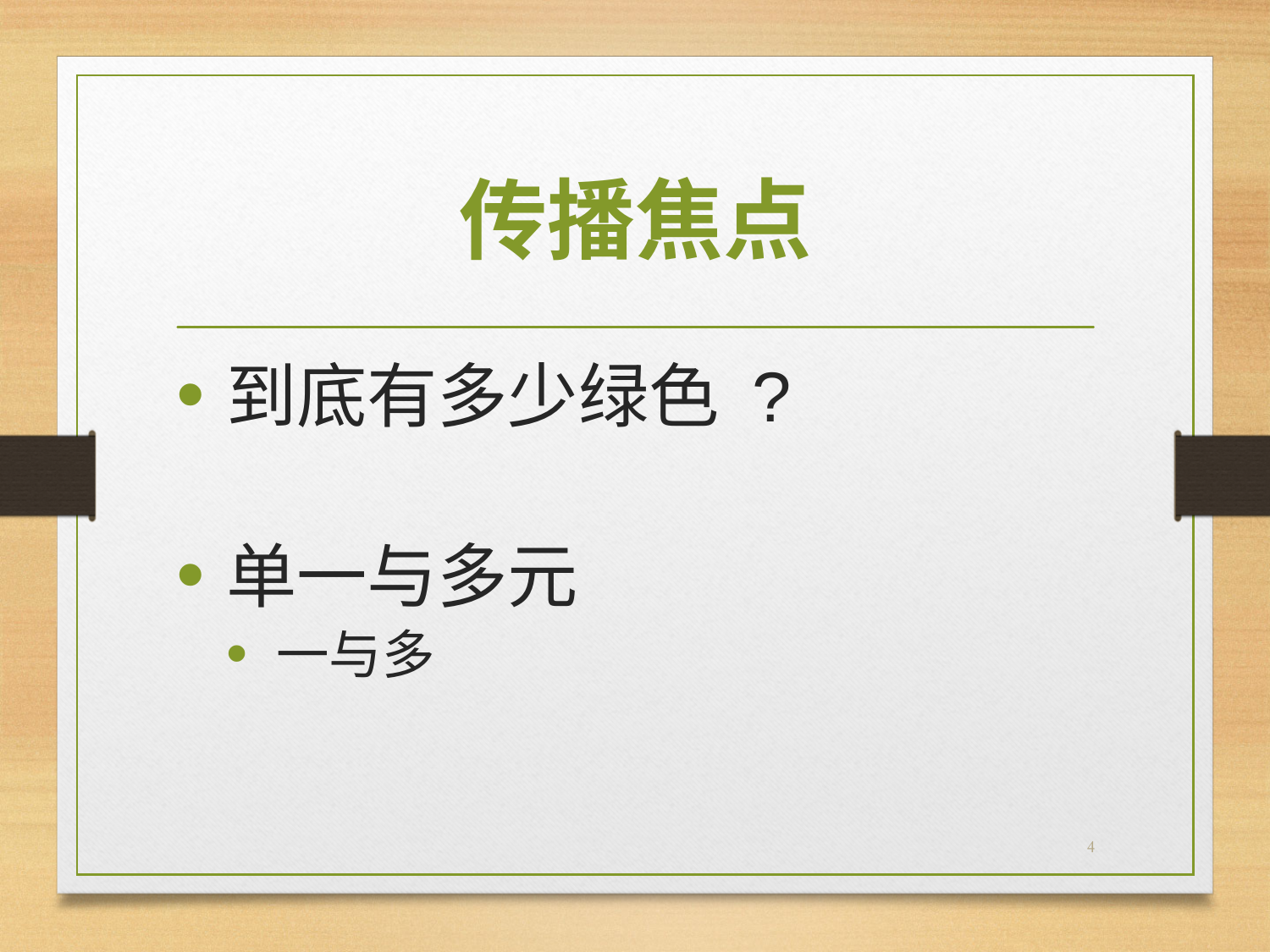

# 传播焦点
到底有多少绿色 ?

单一与多元
一与多

4